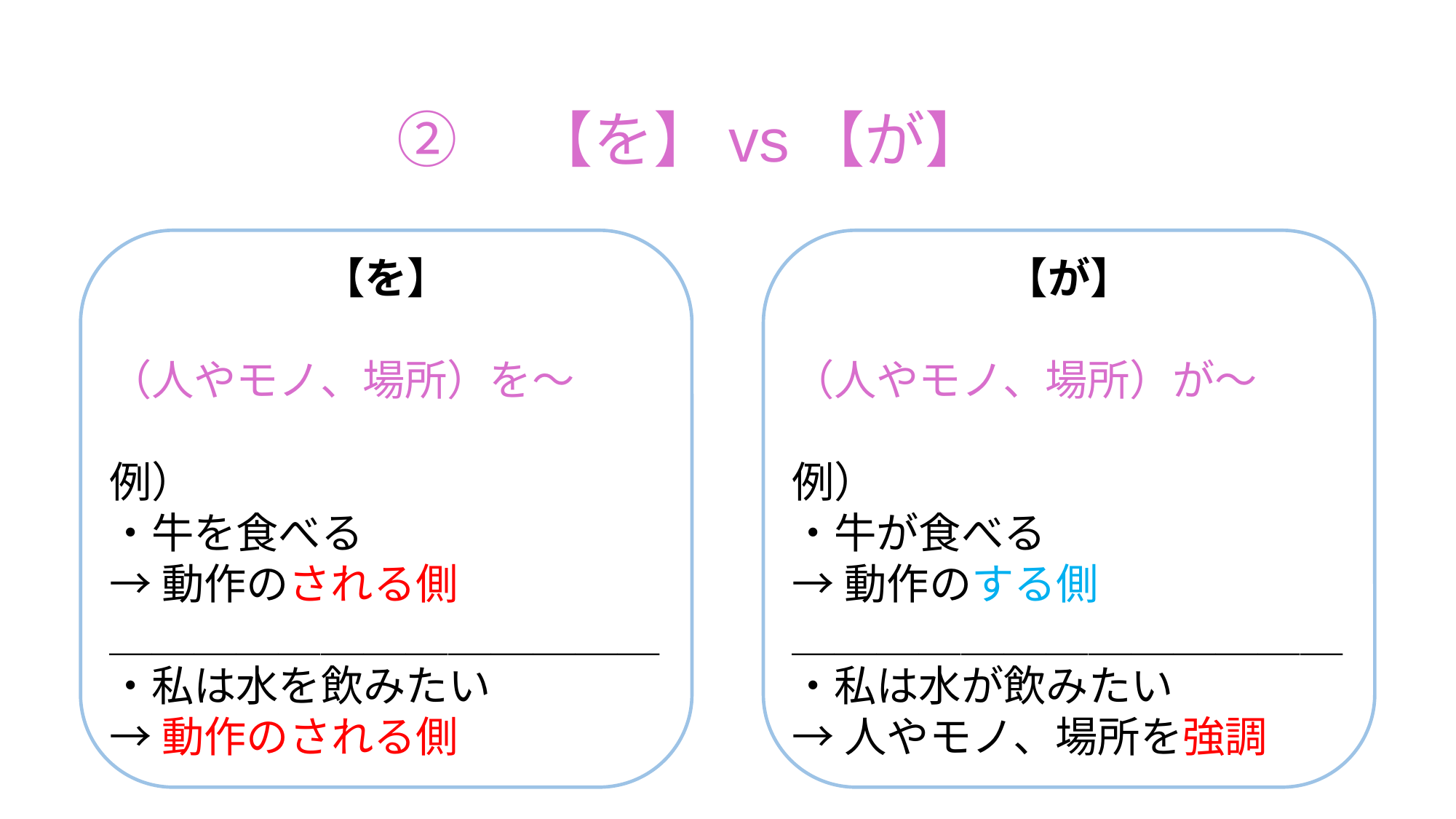

②　【を】vs【が】

【が】

（人やモノ、場所）が〜

例）
・牛が食べる
→動作のする側
＿＿＿＿＿＿＿＿＿＿＿＿＿
・私は水が飲みたい
→人やモノ、場所を強調

【を】

（人やモノ、場所）を〜

例）
・牛を食べる
→動作のされる側
＿＿＿＿＿＿＿＿＿＿＿＿＿
・私は水を飲みたい
→動作のされる側